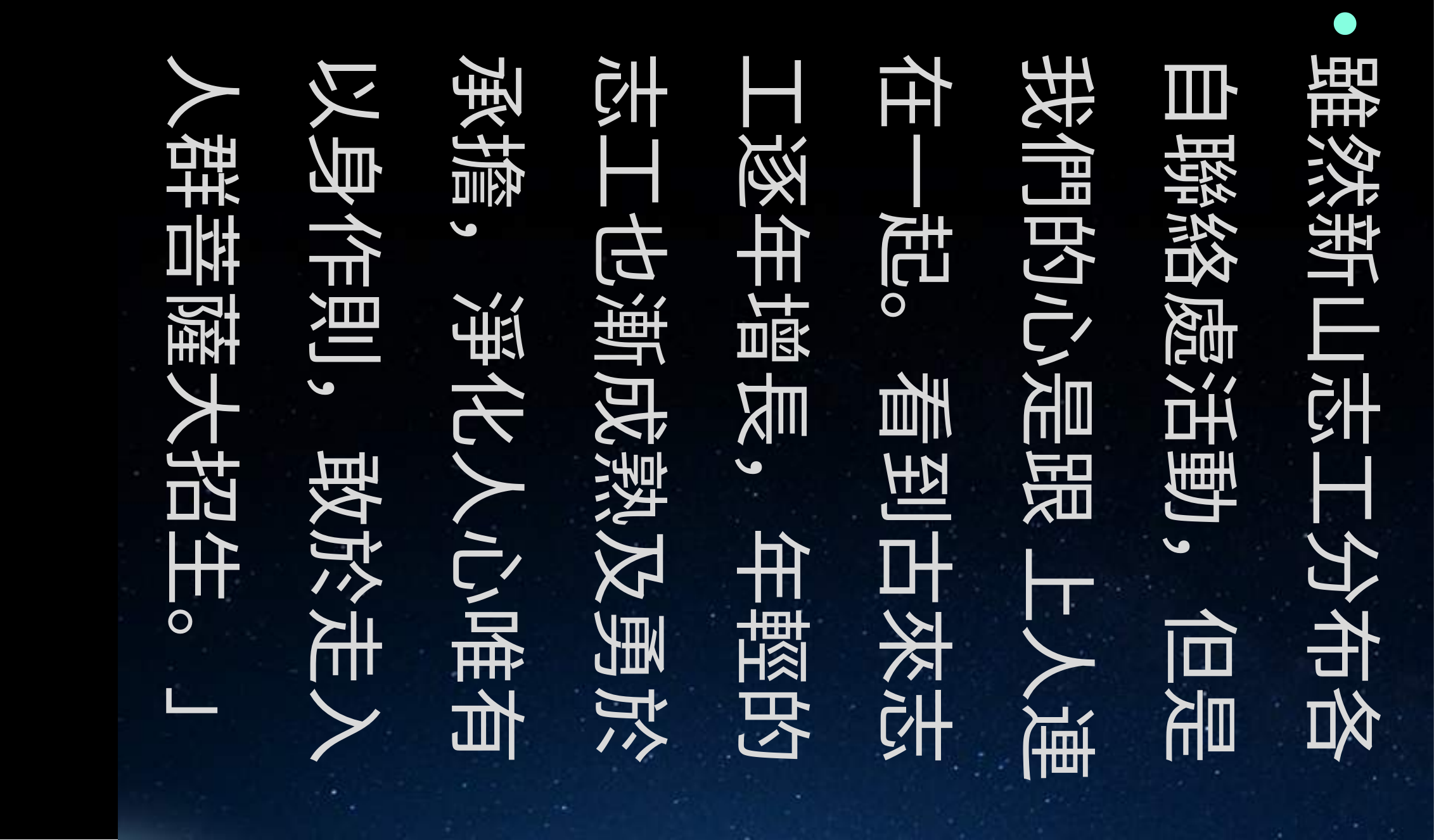

雖然新山志工分布各自聯絡處活動，但是我們的心是跟 上人連在一起。看到古來志工逐年增長，年輕的志工也漸成熟及勇於承擔，淨化人心唯有以身作則，敢於走入人群菩薩大招生。」